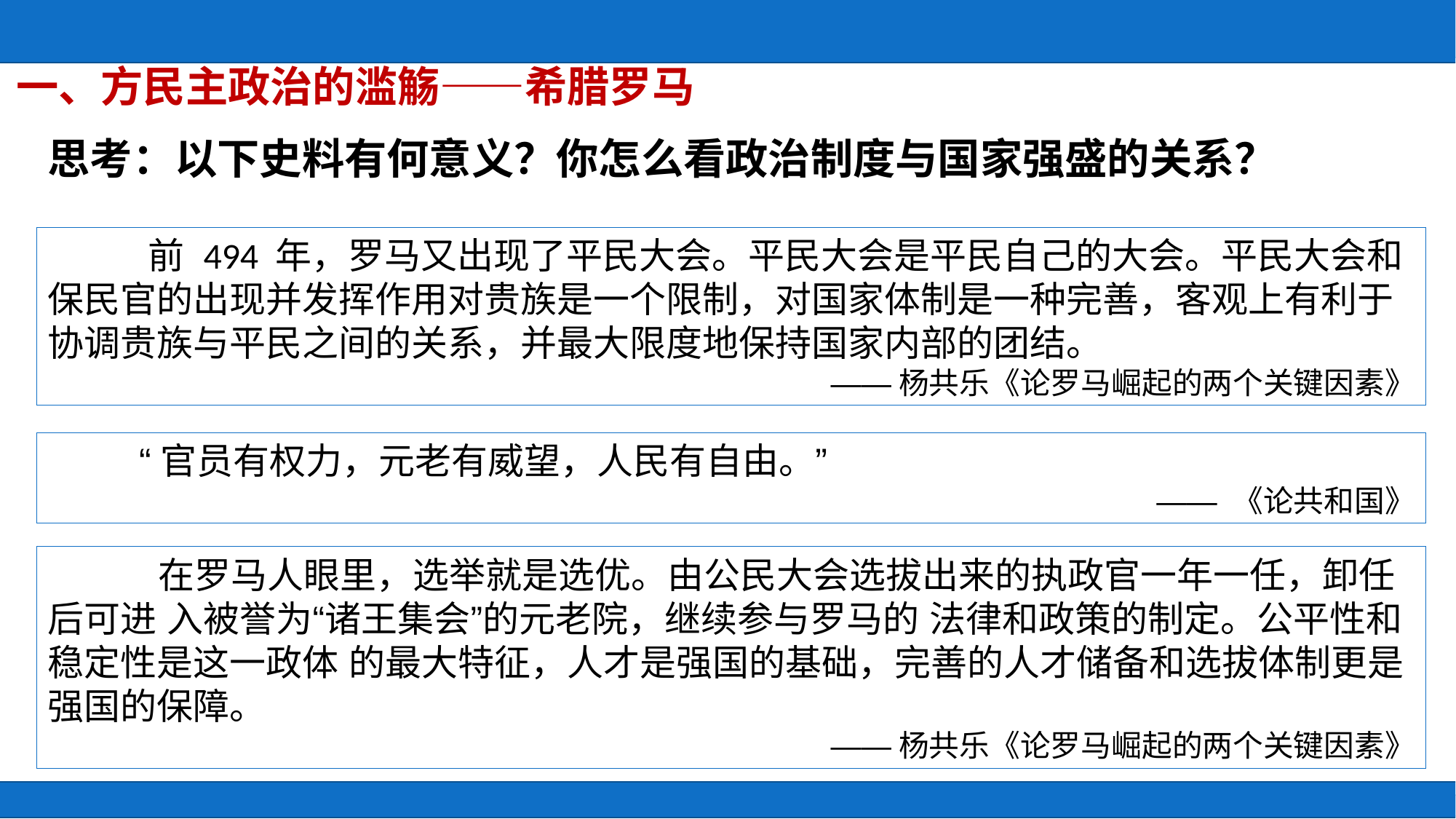

一、方民主政治的滥觞——希腊罗马
思考：以下史料有何意义？你怎么看政治制度与国家强盛的关系？
         前 494 年，罗马又出现了平民大会。平民大会是平民自己的大会。平民大会和保民官的出现并发挥作用对贵族是一个限制，对国家体制是一种完善，客观上有利于协调贵族与平民之间的关系，并最大限度地保持国家内部的团结。
——杨共乐《论罗马崛起的两个关键因素》
         “官员有权力，元老有威望，人民有自由。”
—— 《论共和国》
          在罗马人眼里，选举就是选优。由公民大会选拔出来的执政官一年一任，卸任后可进 入被誉为“诸王集会”的元老院，继续参与罗马的 法律和政策的制定。公平性和稳定性是这一政体 的最大特征，人才是强国的基础，完善的人才储备和选拔体制更是强国的保障。
——杨共乐《论罗马崛起的两个关键因素》